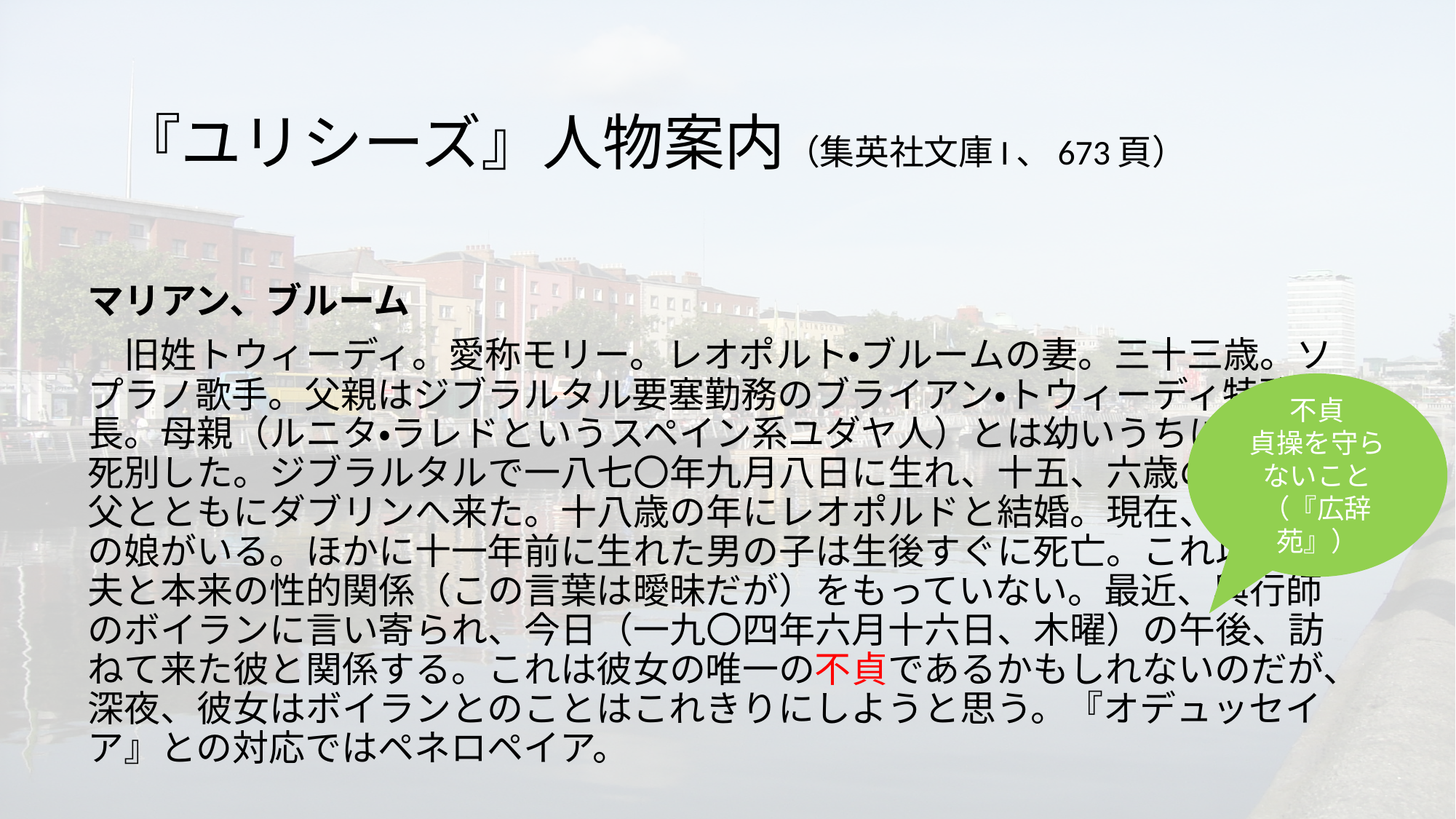

# 『ユリシーズ』人物案内（集英社文庫I、673頁）
マリアン、ブルーム
　旧姓トウィーディ。愛称モリー。レオポルト・ブルームの妻。三十三歳。ソプラノ歌手。父親はジブラルタル要塞勤務のブライアン・トウィーディ特務曹長。母親（ルニタ・ラレドというスペイン系ユダヤ人）とは幼いうちに生別か死別した。ジブラルタルで一八七〇年九月八日に生れ、十五、六歳のころに父とともにダブリンへ来た。十八歳の年にレオポルドと結婚。現在、十五歳の娘がいる。ほかに十一年前に生れた男の子は生後すぐに死亡。これ以後、夫と本来の性的関係（この言葉は曖昧だが）をもっていない。最近、興行師のボイランに言い寄られ、今日（一九〇四年六月十六日、木曜）の午後、訪ねて来た彼と関係する。これは彼女の唯一の不貞であるかもしれないのだが、深夜、彼女はボイランとのことはこれきりにしようと思う。『オデュッセイア』との対応ではペネロペイア。
不貞
貞操を守らないこと（『広辞苑』）